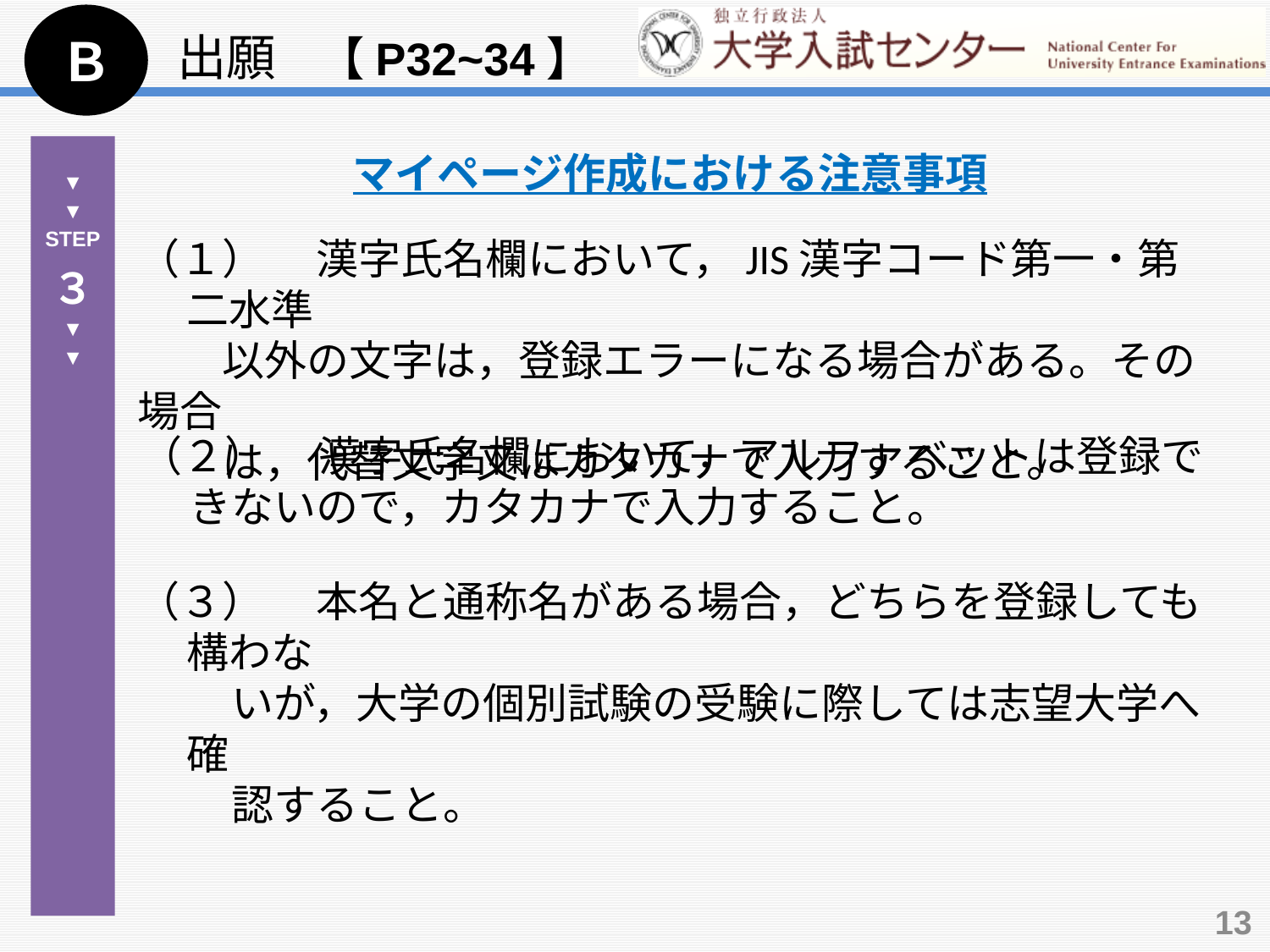

Ｂ
出願　【P32~34】
マイページ作成における注意事項

▼
▼
STEP
３
▼
▼
（１） 　漢字氏名欄において，JIS漢字コード第一・第二水準
　　以外の文字は，登録エラーになる場合がある。その場合
　　は，代替文字又はカタカナで入力すること。
（２） 　漢字氏名欄において，アルファベットは登録できないので，カタカナで入力すること。
（３） 　本名と通称名がある場合，どちらを登録しても構わな
　　 いが，大学の個別試験の受験に際しては志望大学へ確
　　 認すること。
13